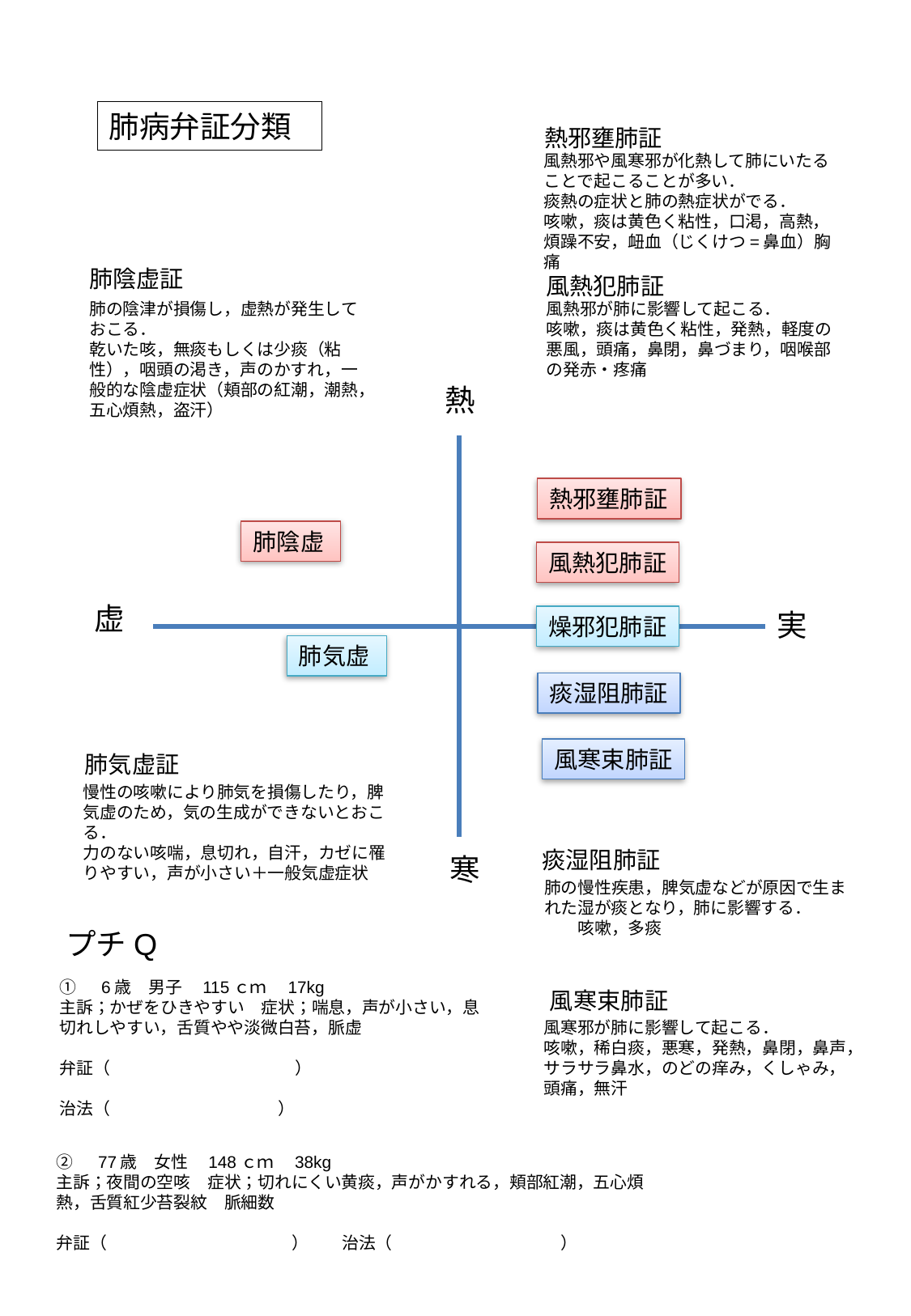

肺病弁証分類
熱邪壅肺証
肺陰虚証
風熱犯肺証
肺の陰津が損傷し，虚熱が発生しておこる．
乾いた咳，無痰もしくは少痰（粘性），咽頭の渇き，声のかすれ，一般的な陰虚症状（頬部の紅潮，潮熱，五心煩熱，盗汗）
風熱邪が肺に影響して起こる．
咳嗽，痰は黄色く粘性，発熱，軽度の悪風，頭痛，鼻閉，鼻づまり，咽喉部の発赤・疼痛
熱
熱邪壅肺証
肺陰虚
虚
実
肺気虚
痰湿阻肺証
寒
風熱犯肺証
燥邪犯肺証
風寒束肺証
肺気虚証
慢性の咳嗽により肺気を損傷したり，脾気虚のため，気の生成ができないとおこる．
力のない咳喘，息切れ，自汗，カゼに罹りやすい，声が小さい＋一般気虚症状

痰湿阻肺証
風熱邪や風寒邪が化熱して肺にいたることで起こることが多い．
痰熱の症状と肺の熱症状がでる．
咳嗽，痰は黄色く粘性，口渇，高熱，煩躁不安，衄血（じくけつ=鼻血）胸痛
肺の慢性疾患，脾気虚などが原因で生まれた湿が痰となり，肺に影響する．
　　咳嗽，多痰
プチQ
①　6歳　男子　115ｃｍ　17kg
主訴；かぜをひきやすい　症状；喘息，声が小さい，息切れしやすい，舌質やや淡微白苔，脈虚

弁証（　　　　　　　　　　　）

治法（　　　　　　　　　　）
風寒束肺証
風寒邪が肺に影響して起こる．
咳嗽，稀白痰，悪寒，発熱，鼻閉，鼻声，サラサラ鼻水，のどの痒み，くしゃみ，頭痛，無汗
②　77歳　女性　148ｃｍ　38kg
主訴；夜間の空咳　症状；切れにくい黄痰，声がかすれる，頬部紅潮，五心煩熱，舌質紅少苔裂紋　脈細数

弁証（　　　　　　　　　　　）　　治法（　　　　　　　　　　）